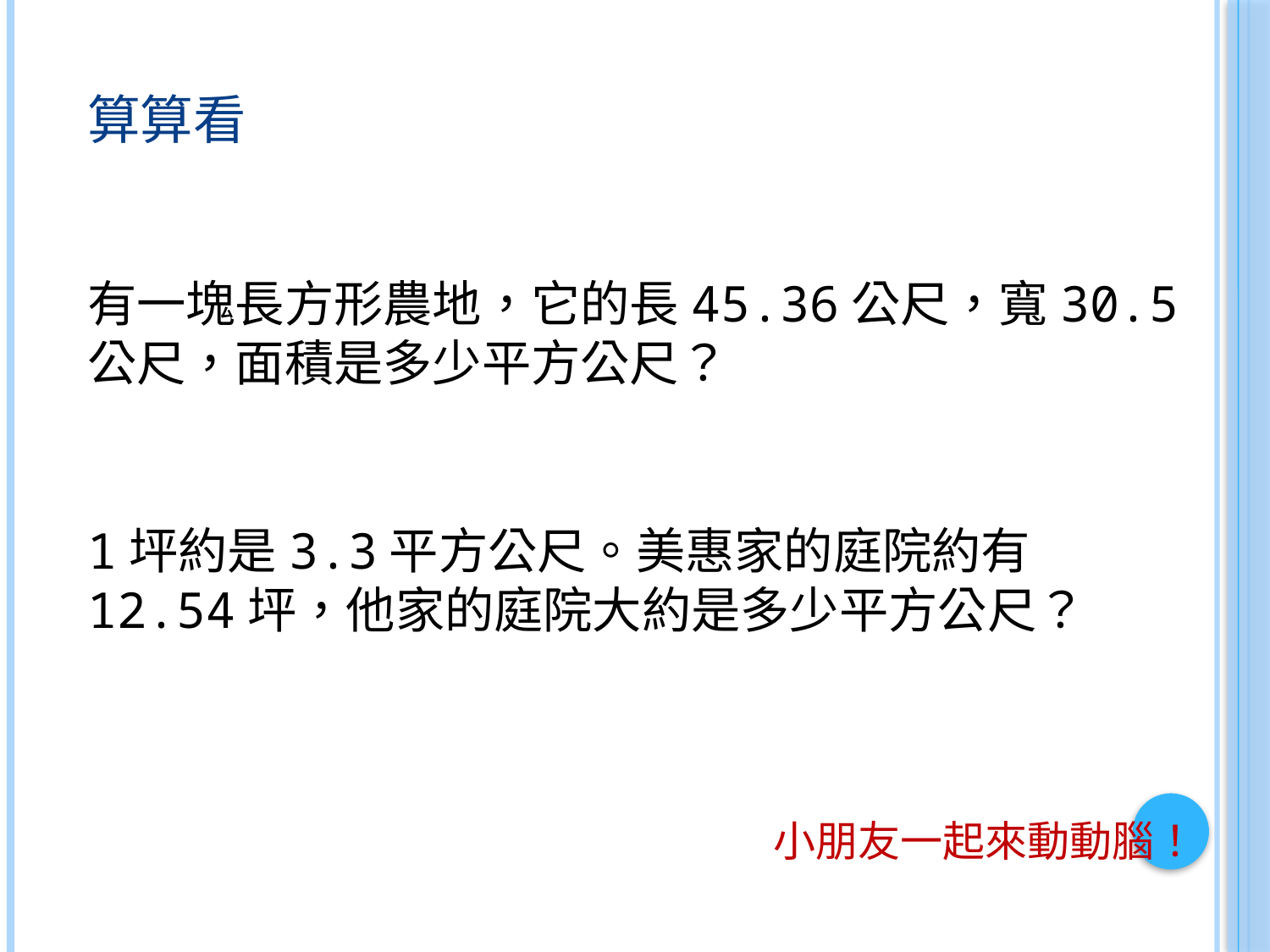

算算看
有一塊長方形農地，它的長45.36公尺，寬30.5公尺，面積是多少平方公尺？
1坪約是3.3平方公尺。美惠家的庭院約有12.54坪，他家的庭院大約是多少平方公尺？
小朋友一起來動動腦！